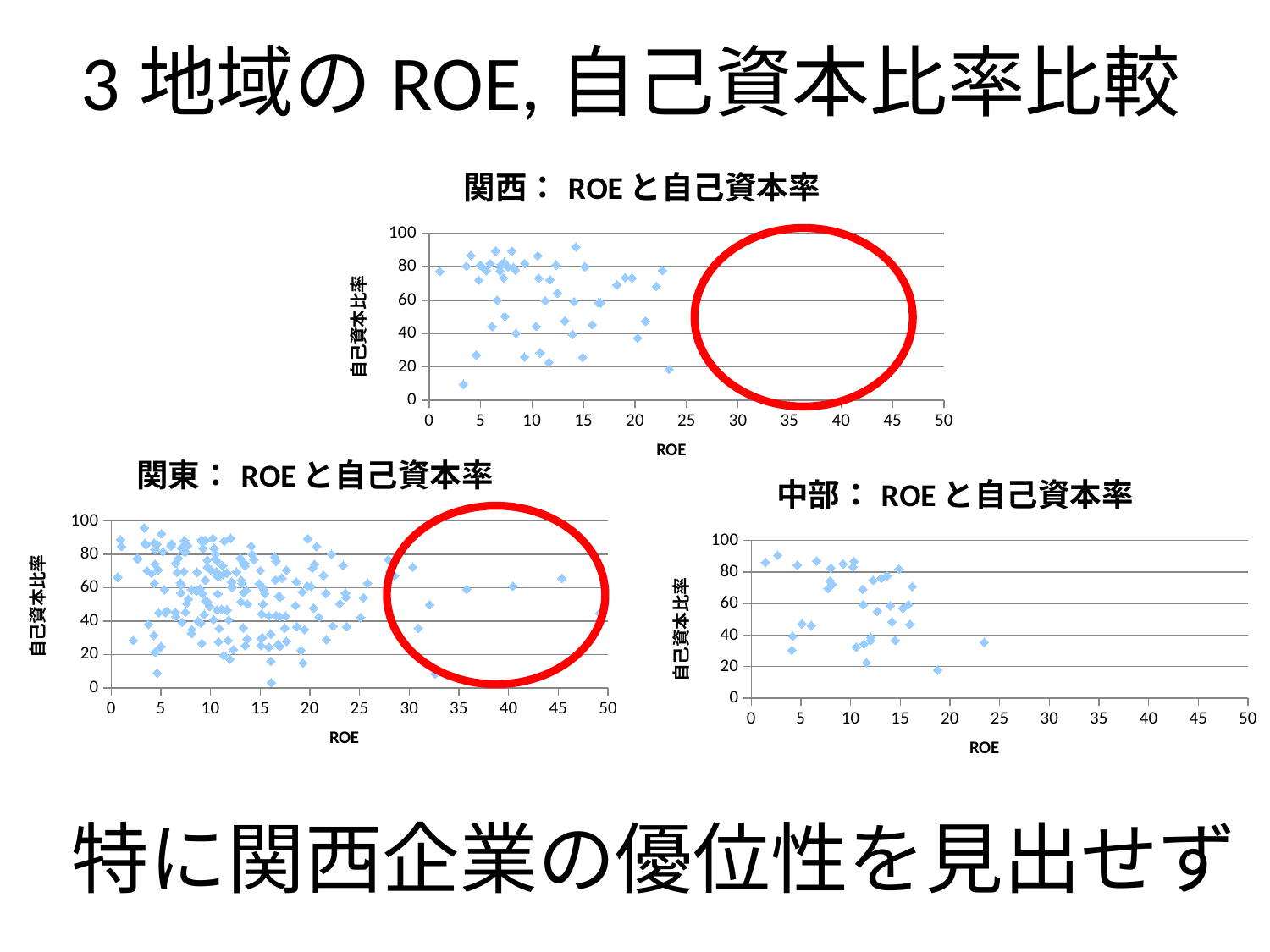

# 3地域のROE,自己資本比率比較

### Chart: 関西：ROEと自己資本率

| Category | 自己資本率 |
|---|---|

### Chart: 関東：ROEと自己資本率

| Category | 自己資本率 |
|---|---|

### Chart: 中部：ROEと自己資本率

| Category | 自己資本率 |
|---|---|
特に関西企業の優位性を見出せず